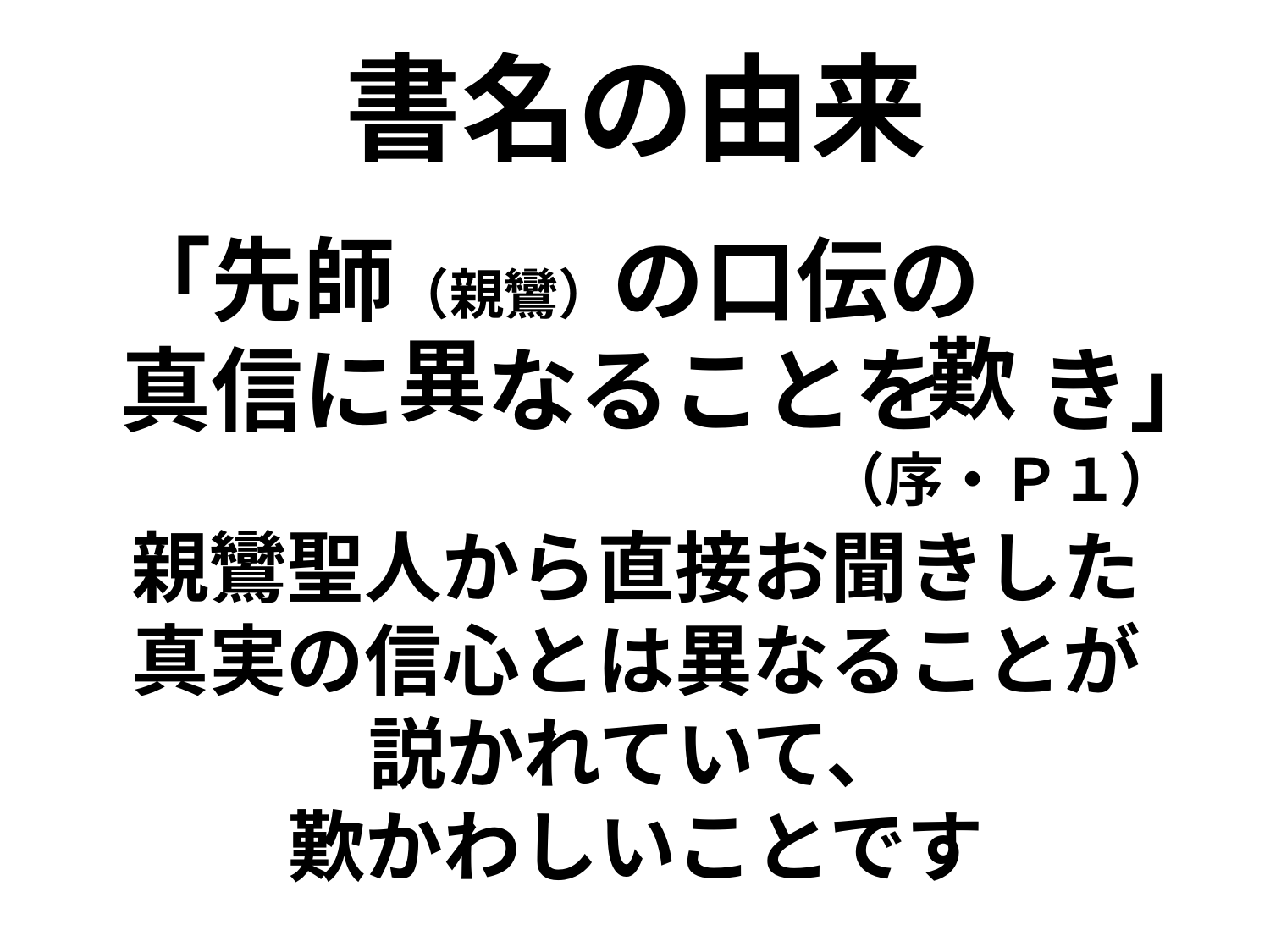

# 書名の由来
「先師（親鸞）の口伝の
真信に　なることを　き」
　　　　　　　　　　　　　（序・Ｐ１）
歎
異
親鸞聖人から直接お聞きした
真実の信心とは異なることが
説かれていて、
歎かわしいことです